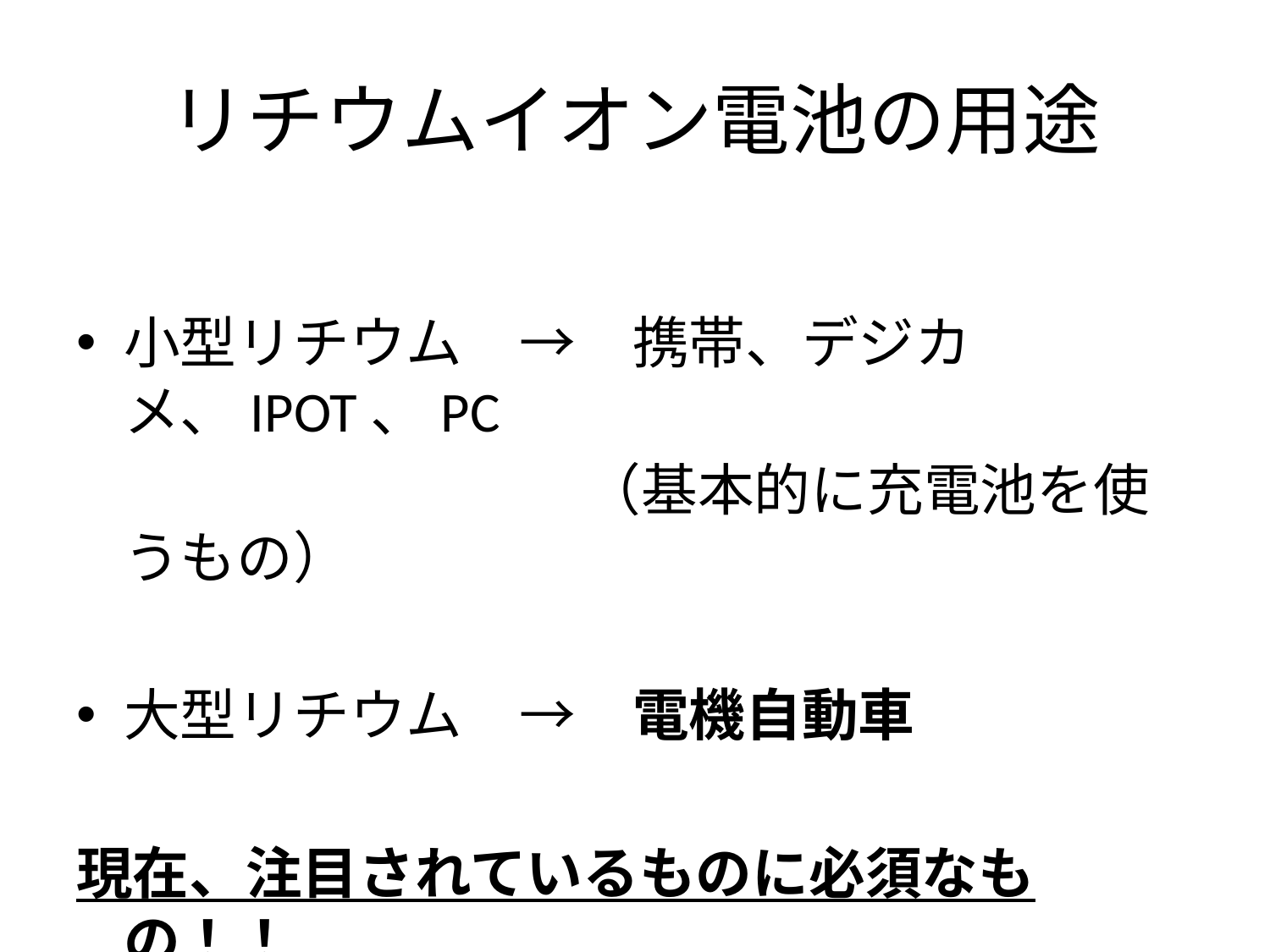

# リチウムイオン電池の用途

小型リチウム　→　携帯、デジカメ、IPOT、PC
　　　　　　　　　（基本的に充電池を使うもの）

大型リチウム　→　電機自動車

現在、注目されているものに必須なもの！！